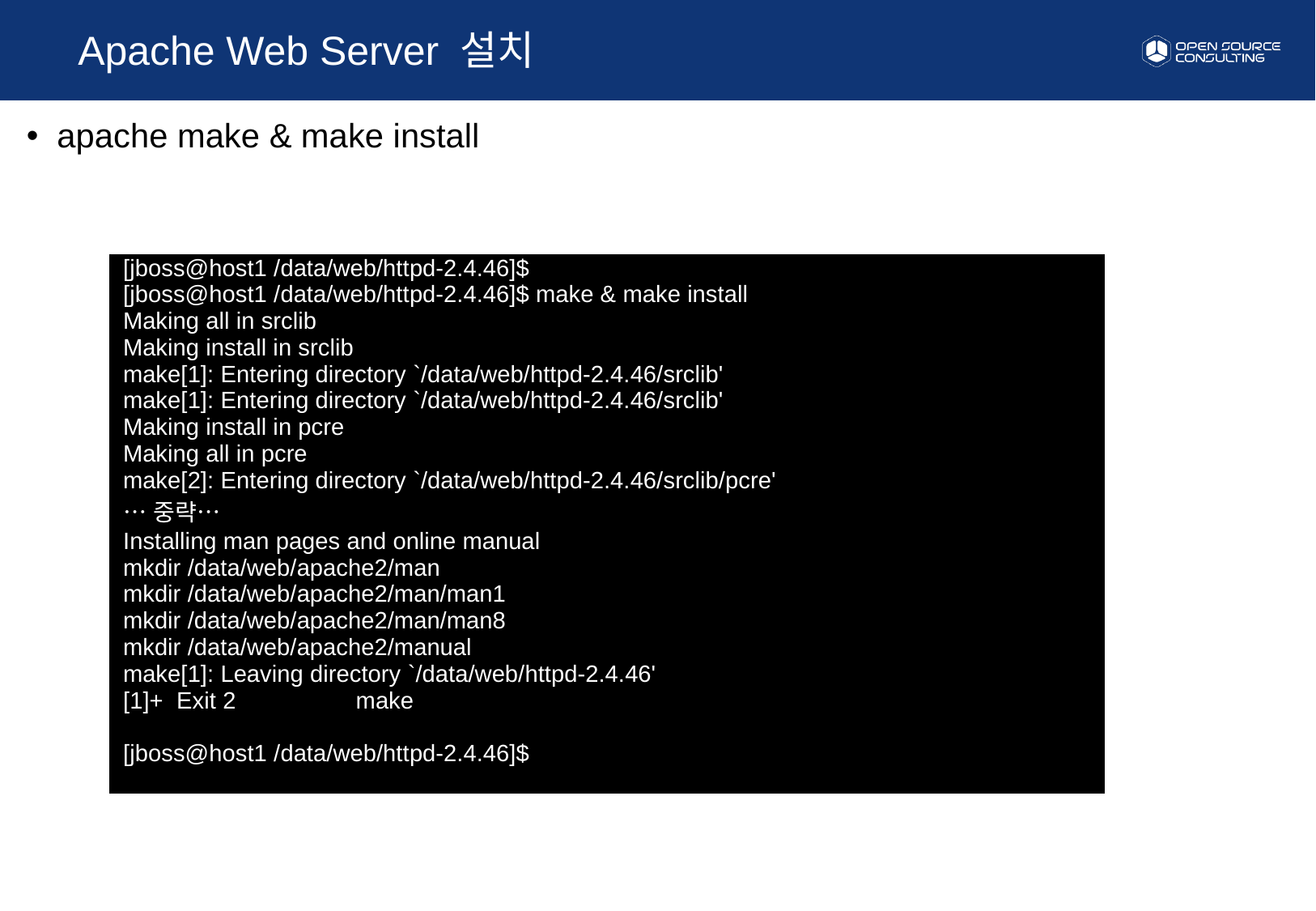

Apache Web Server 설치
apache make & make install
| [jboss@host1 /data/web/httpd-2.4.46]$ [jboss@host1 /data/web/httpd-2.4.46]$ make & make install Making all in srclib Making install in srclib make[1]: Entering directory `/data/web/httpd-2.4.46/srclib' make[1]: Entering directory `/data/web/httpd-2.4.46/srclib' Making install in pcre Making all in pcre make[2]: Entering directory `/data/web/httpd-2.4.46/srclib/pcre' …중략… Installing man pages and online manual mkdir /data/web/apache2/man mkdir /data/web/apache2/man/man1 mkdir /data/web/apache2/man/man8 mkdir /data/web/apache2/manual make[1]: Leaving directory `/data/web/httpd-2.4.46' [1]+ Exit 2 make [jboss@host1 /data/web/httpd-2.4.46]$ |
| --- |